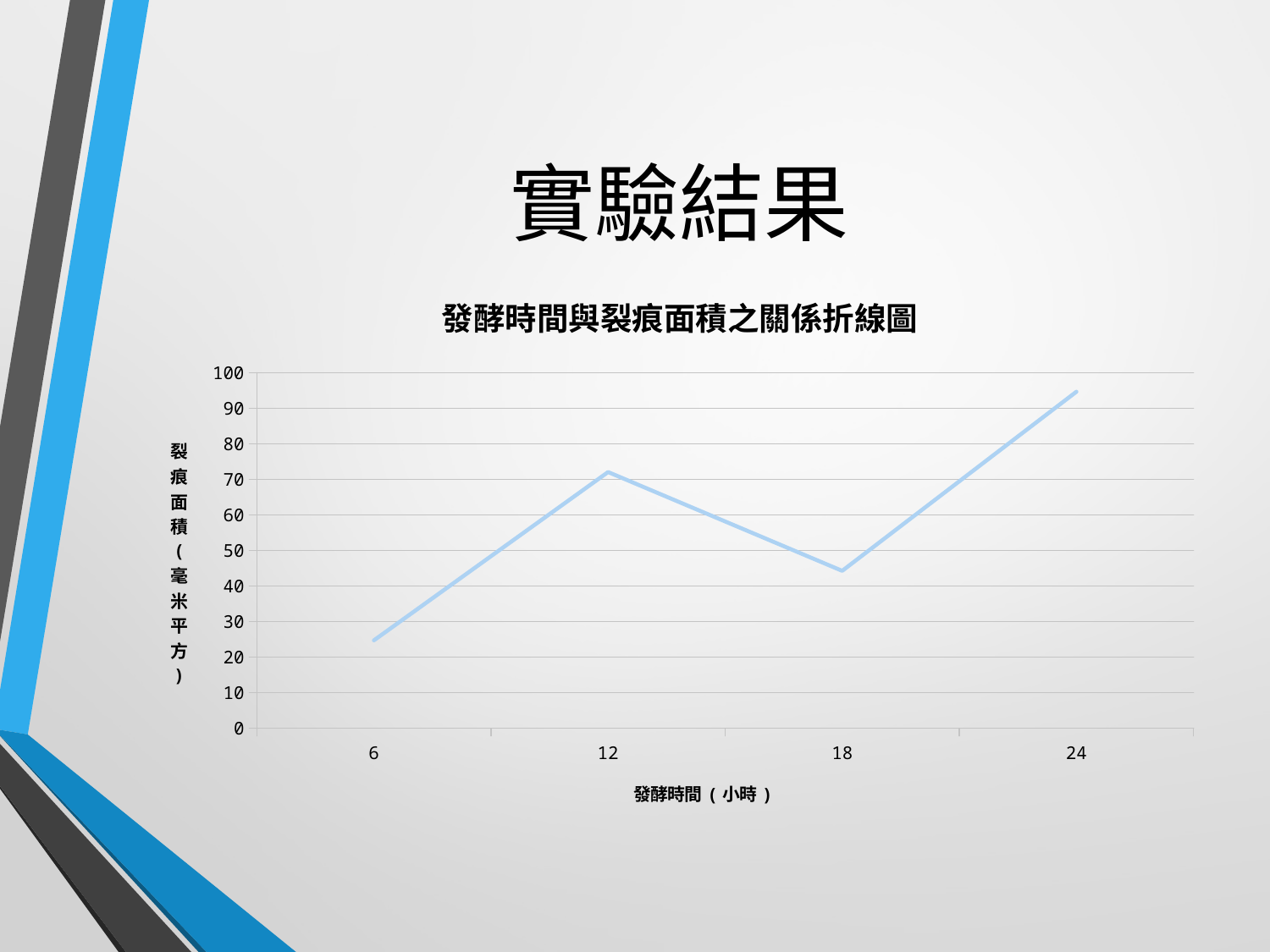

# 實驗結果

### Chart: 發酵時間與裂痕面積之關係折線圖

| Category | 裂痕面積 |
|---|---|
| 6 | 24.740166666666667 |
| 12 | 72.07133333333333 |
| 18 | 44.276 |
| 24 | 94.66050000000001 |